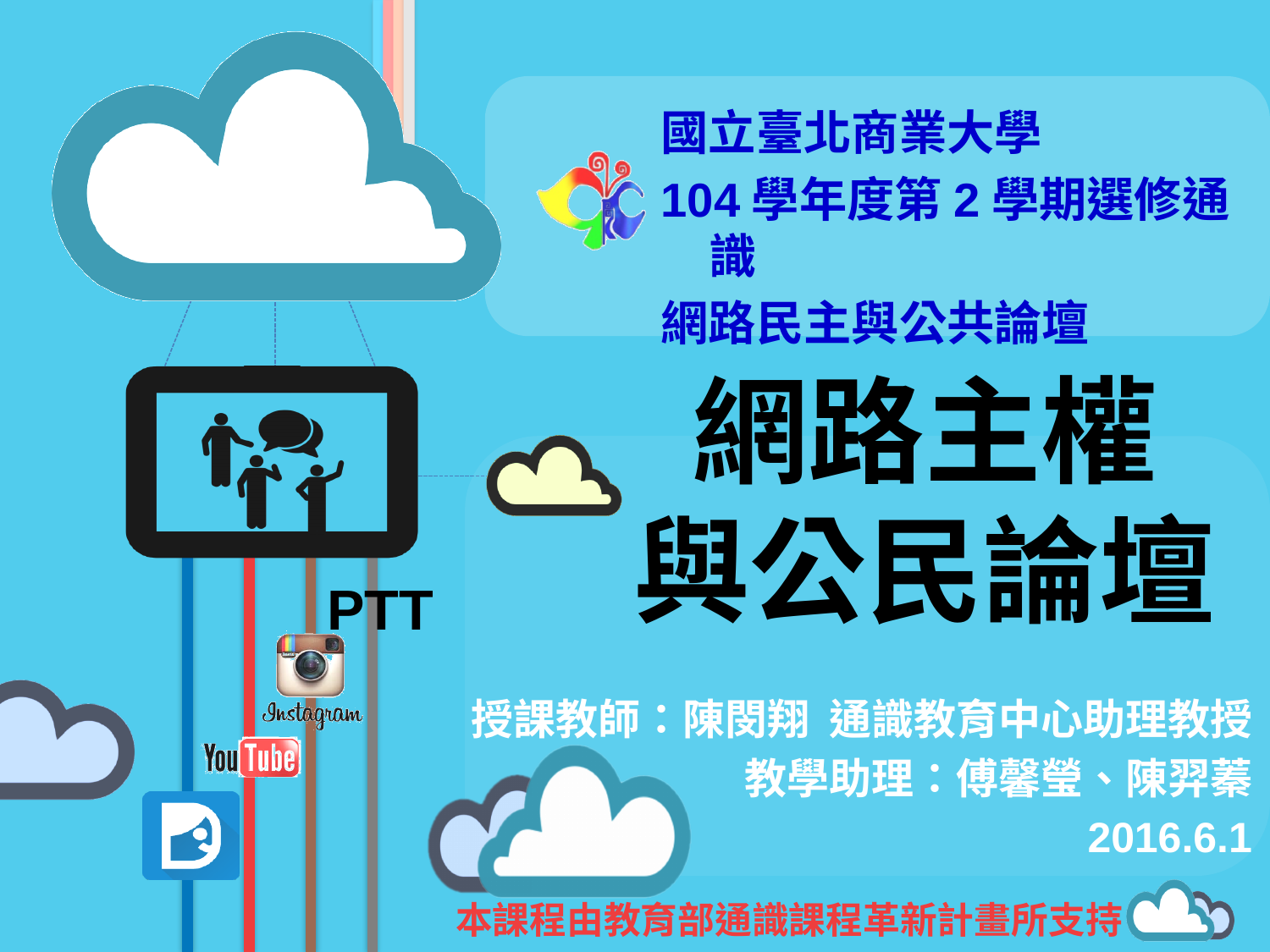

國立臺北商業大學
104學年度第2學期選修通識
網路民主與公共論壇

# 網路主權 與公民論壇
授課教師：陳閔翔  通識教育中心助理教授
教學助理：傅馨瑩、陳羿蓁
2016.6.1
本課程由教育部通識課程革新計畫所支持